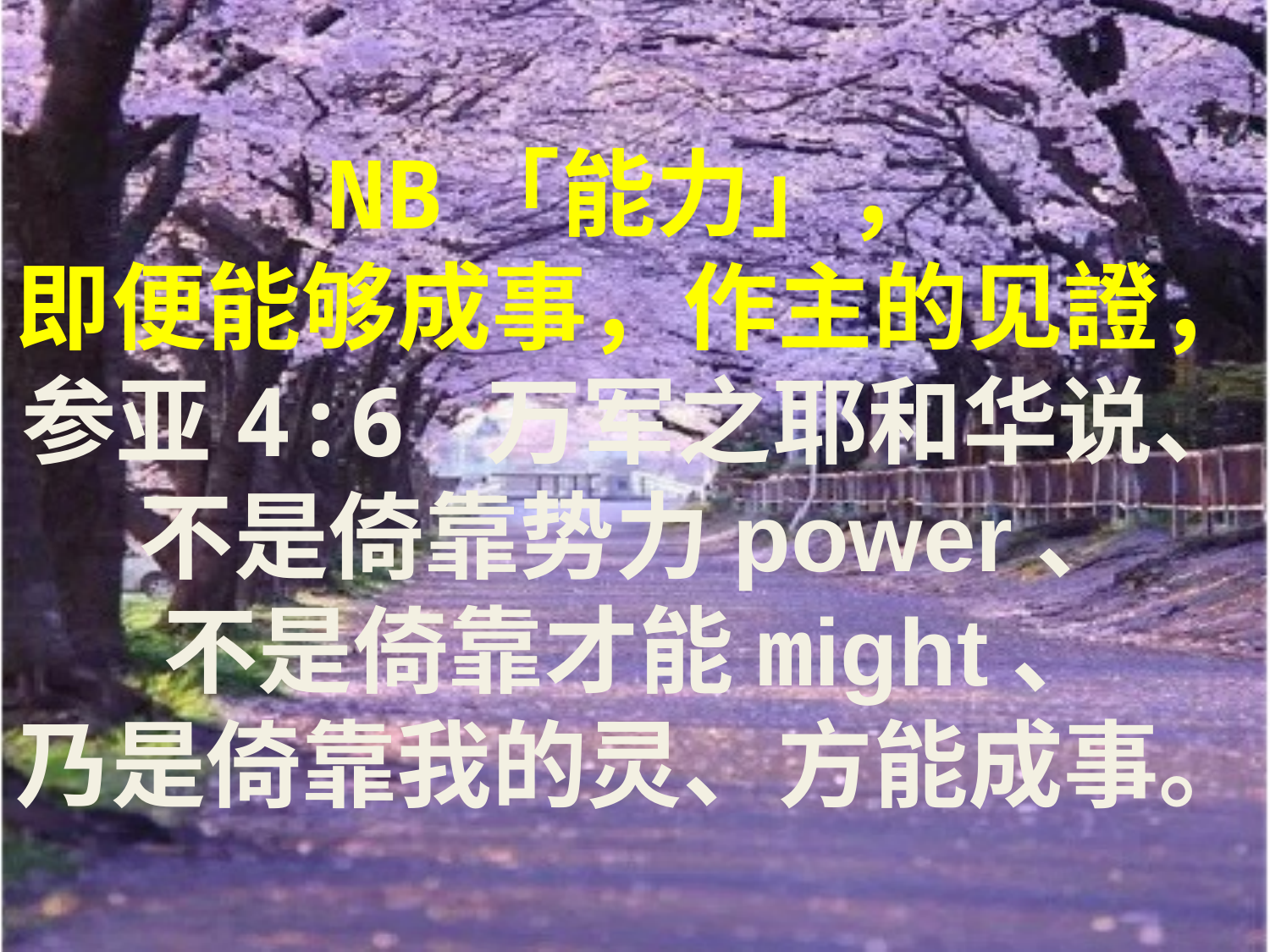

# NB「能力」， 即便能够成事，作主的见證，参亚4:6 万军之耶和华说、不是倚靠势力power、 不是倚靠才能might、 乃是倚靠我的灵、方能成事。